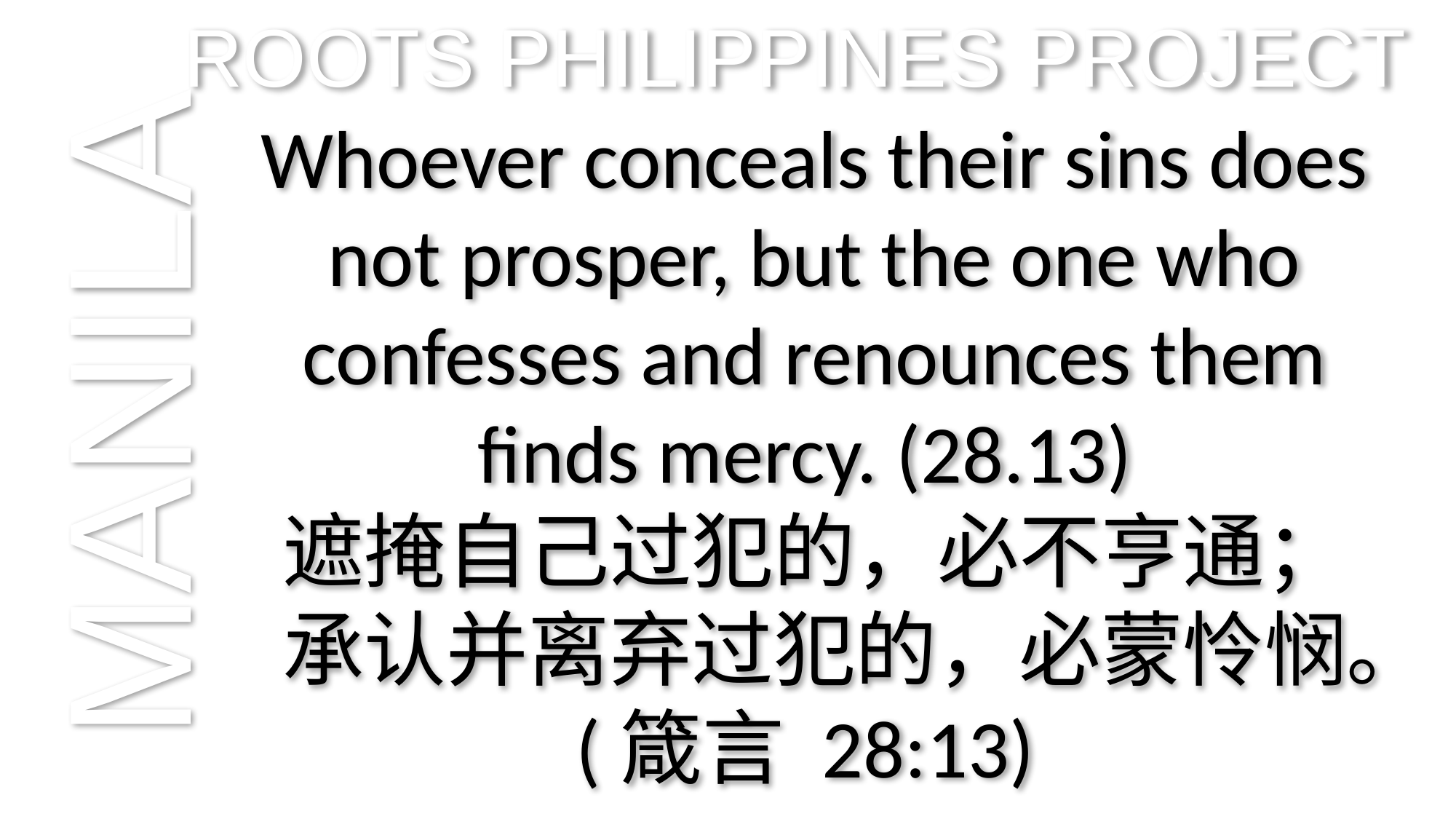

ROOTS PHILIPPINES PROJECT
Whoever conceals their sins does not prosper, but the one who confesses and renounces them finds mercy. (28.13)
遮掩自己过犯的，必不亨通；承认并离弃过犯的，必蒙怜悯。(箴言 28:13)
MANILA